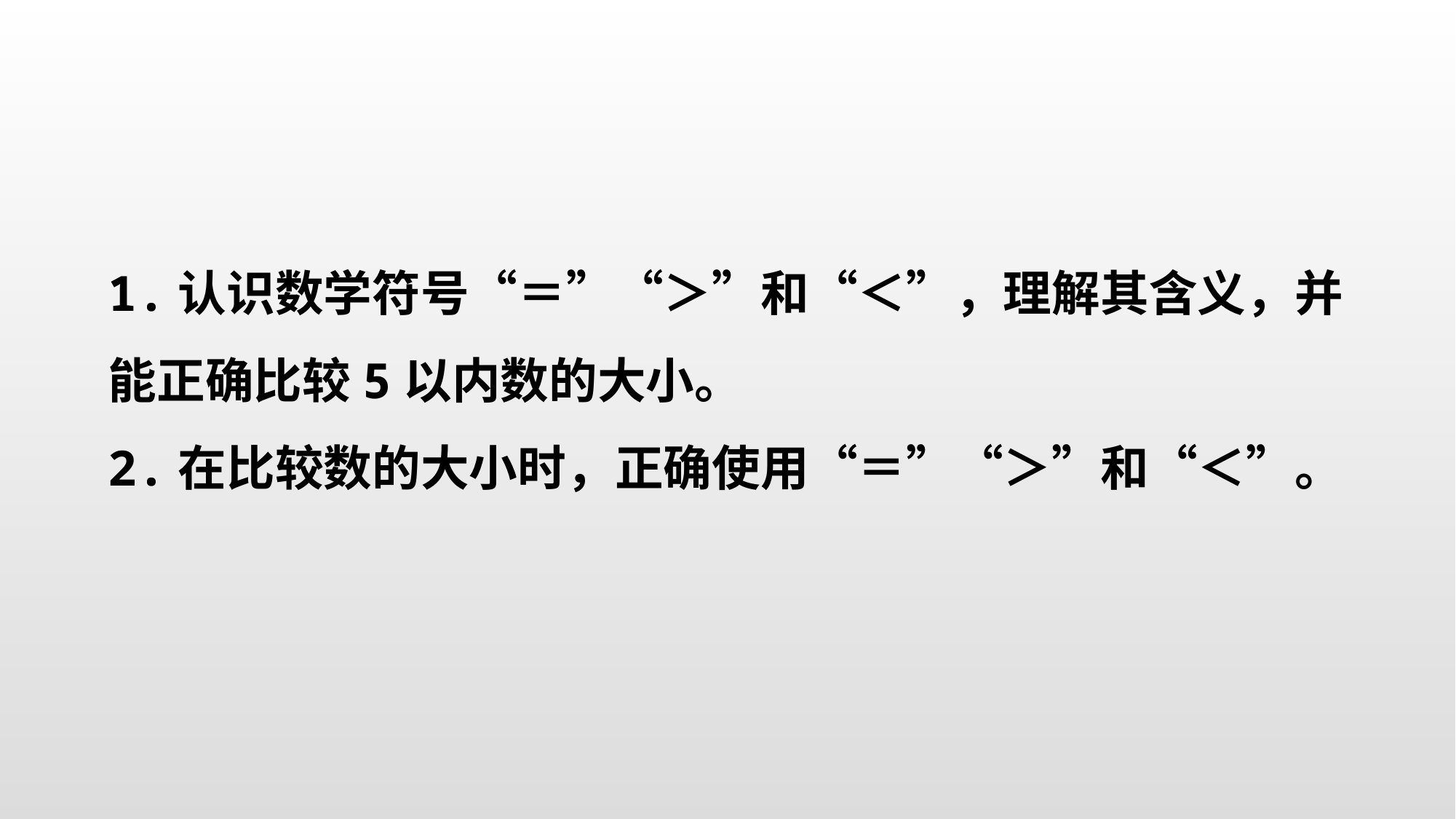

1.认识数学符号“＝”“＞”和“＜”，理解其含义，并能正确比较5以内数的大小。
2.在比较数的大小时，正确使用“＝”“＞”和“＜”。